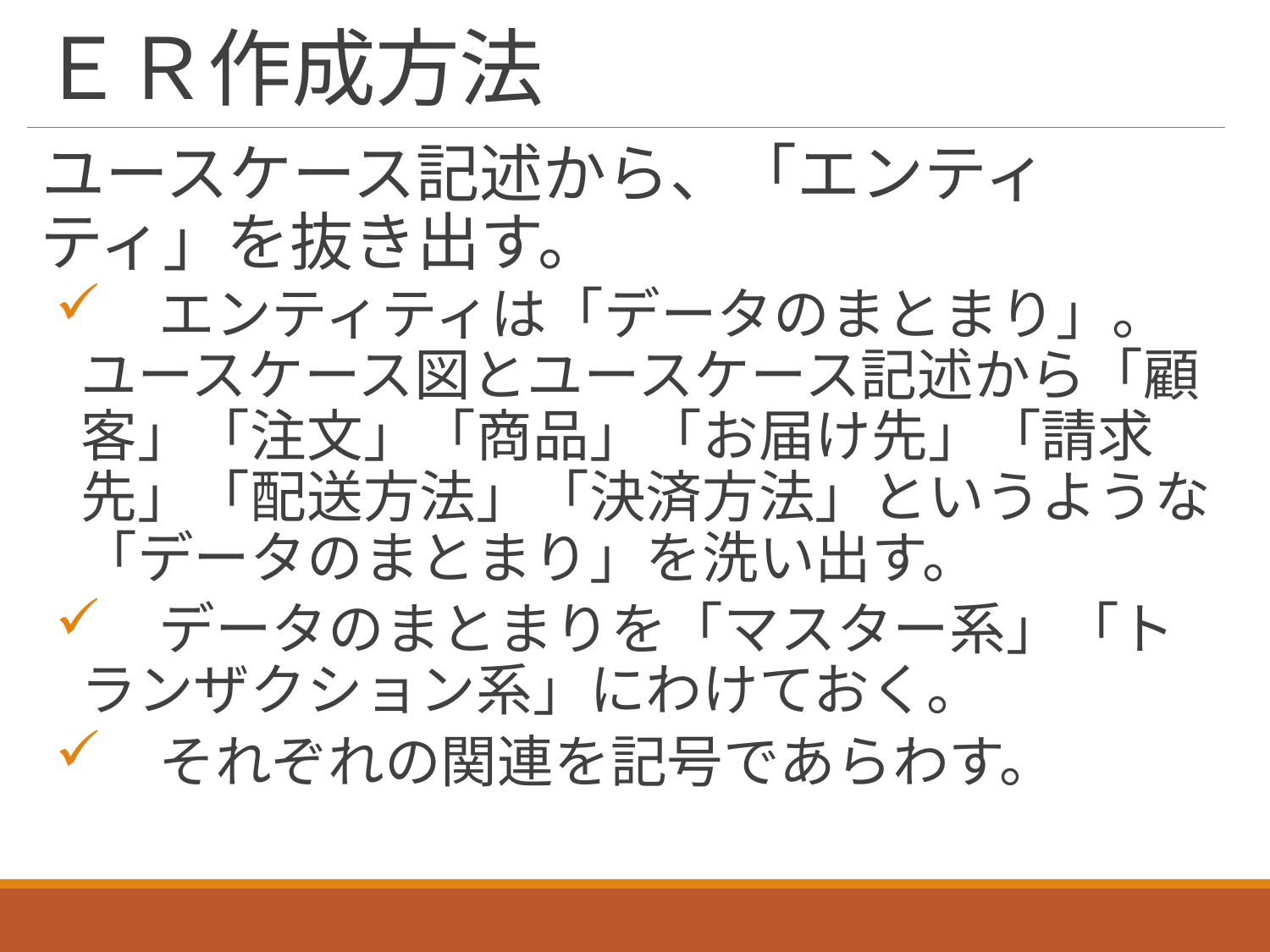

# ＥＲ作成方法
ユースケース記述から、「エンティティ」を抜き出す。
　エンティティは「データのまとまり」。ユースケース図とユースケース記述から「顧客」「注文」「商品」「お届け先」「請求先」「配送方法」「決済方法」というような「データのまとまり」を洗い出す。
　データのまとまりを「マスター系」「トランザクション系」にわけておく。
　それぞれの関連を記号であらわす。